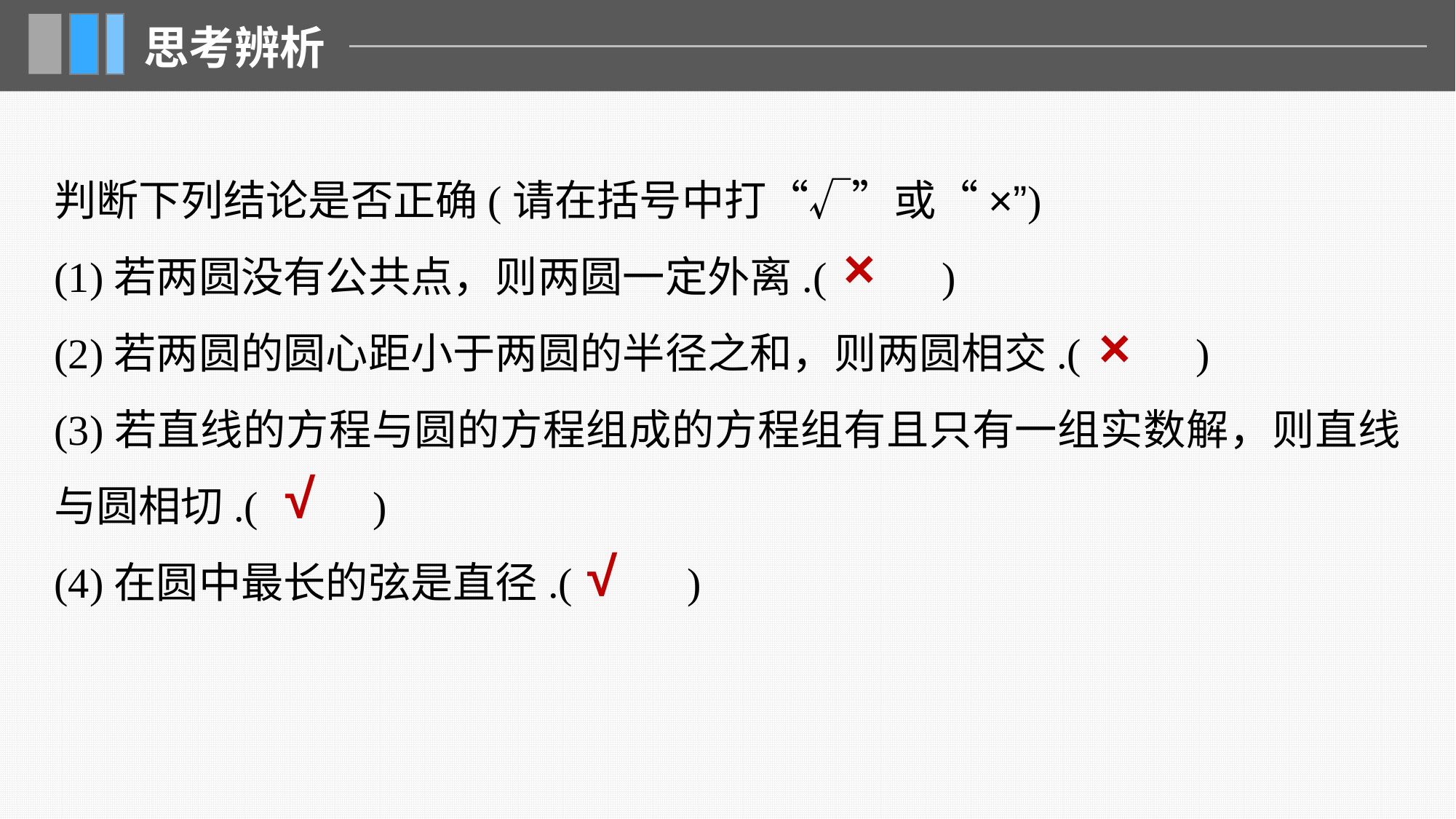

判断下列结论是否正确(请在括号中打“√”或“×”)
(1)若两圆没有公共点，则两圆一定外离.(　 　)
(2)若两圆的圆心距小于两圆的半径之和，则两圆相交.(　 　)
(3)若直线的方程与圆的方程组成的方程组有且只有一组实数解，则直线与圆相切.(　 　)
(4)在圆中最长的弦是直径.(　 　)
×
×
√
√